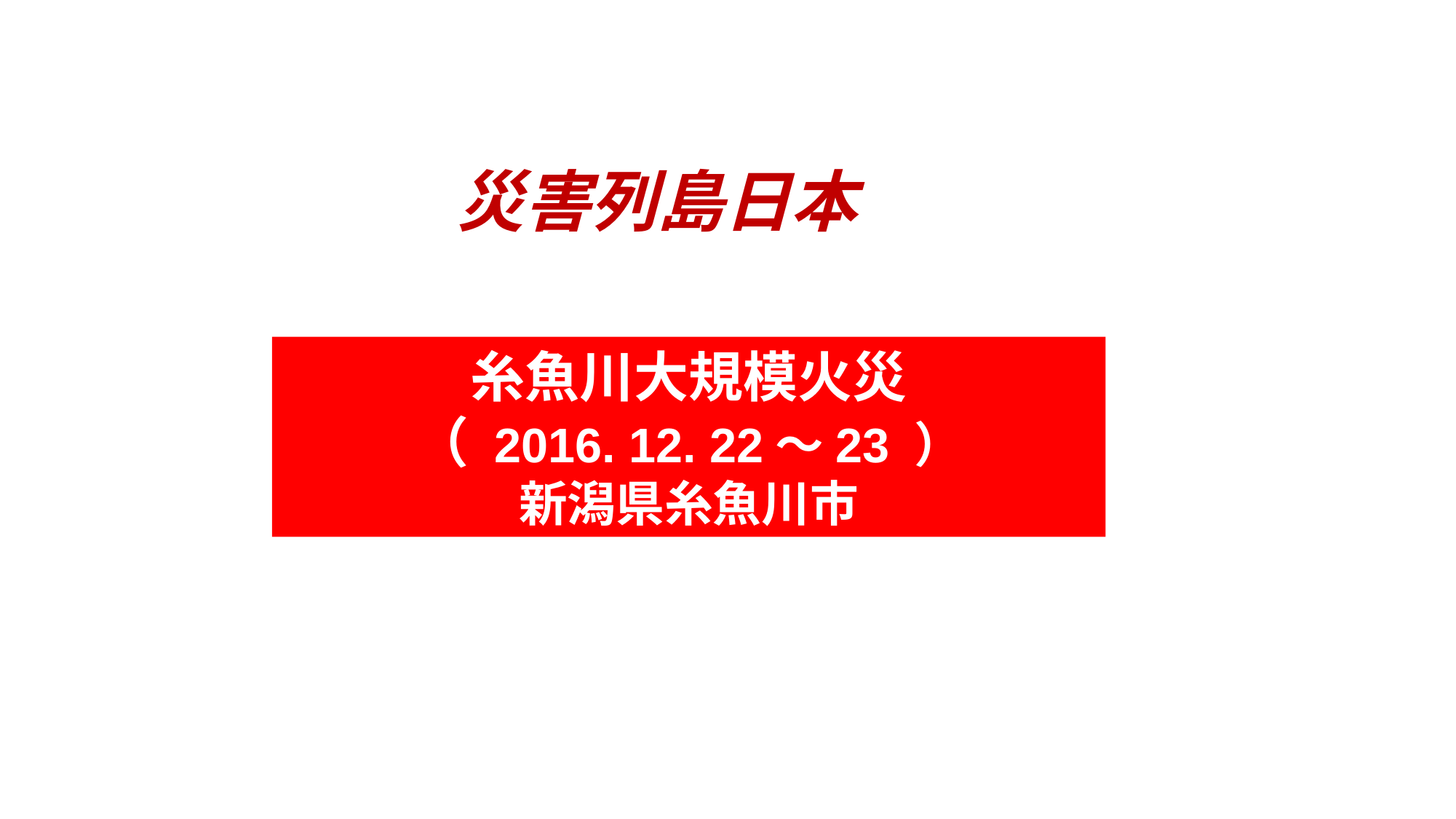

災害列島日本
糸魚川大規模火災
（ 2016. 12. 22～23 ）
新潟県糸魚川市